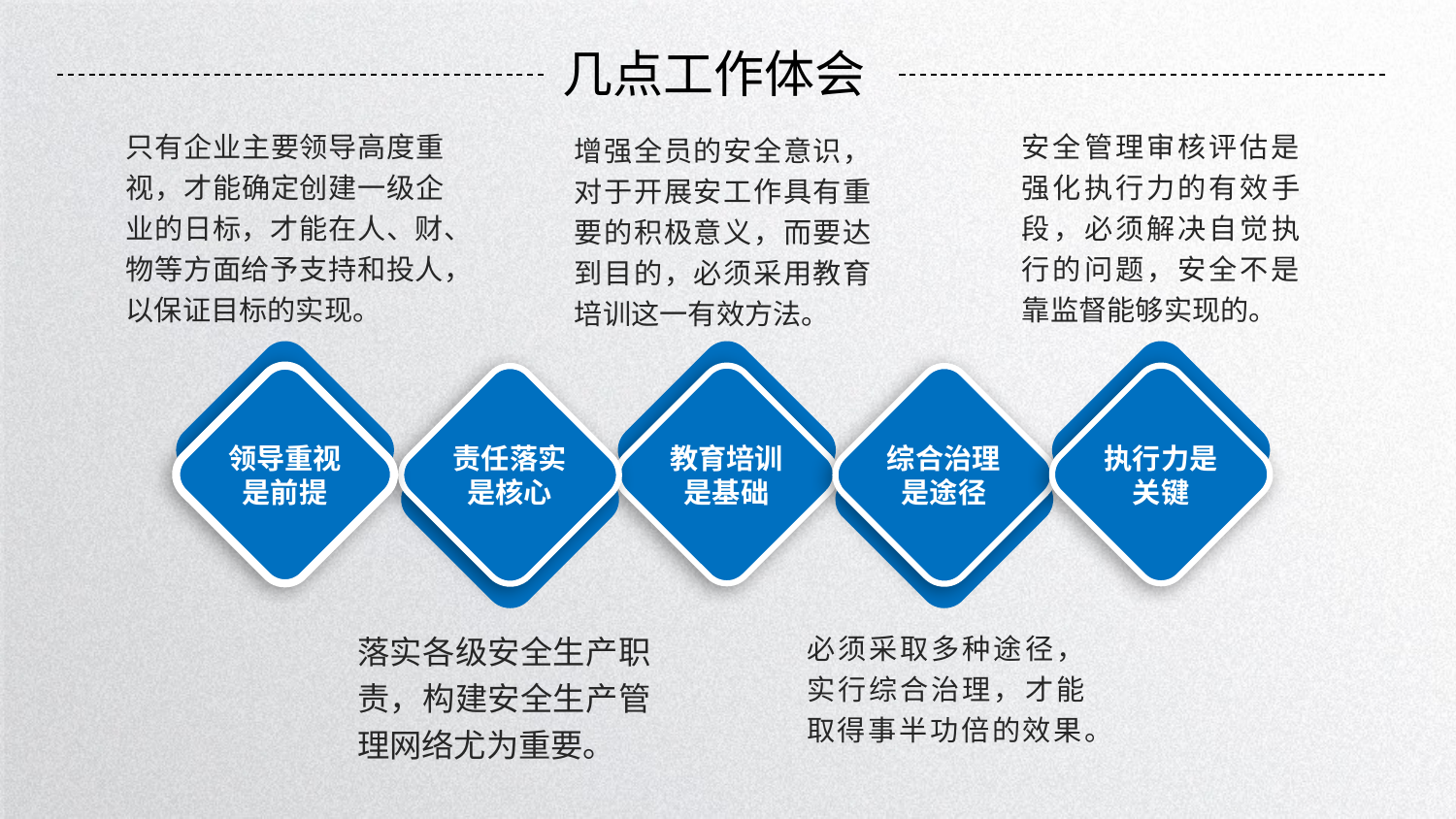

几点工作体会
安全管理审核评估是强化执行力的有效手段，必须解决自觉执行的问题，安全不是靠监督能够实现的。
只有企业主要领导高度重视，才能确定创建一级企业的日标，才能在人、财、物等方面给予支持和投人，以保证目标的实现。
增强全员的安全意识，对于开展安工作具有重要的积极意义，而要达到目的，必须采用教育培训这一有效方法。

领导重视是前提
责任落实是核心
教育培训是基础
综合治理是途径
执行力是关键
落实各级安全生产职责，构建安全生产管理网络尤为重要。
必须采取多种途径，实行综合治理，才能取得事半功倍的效果。